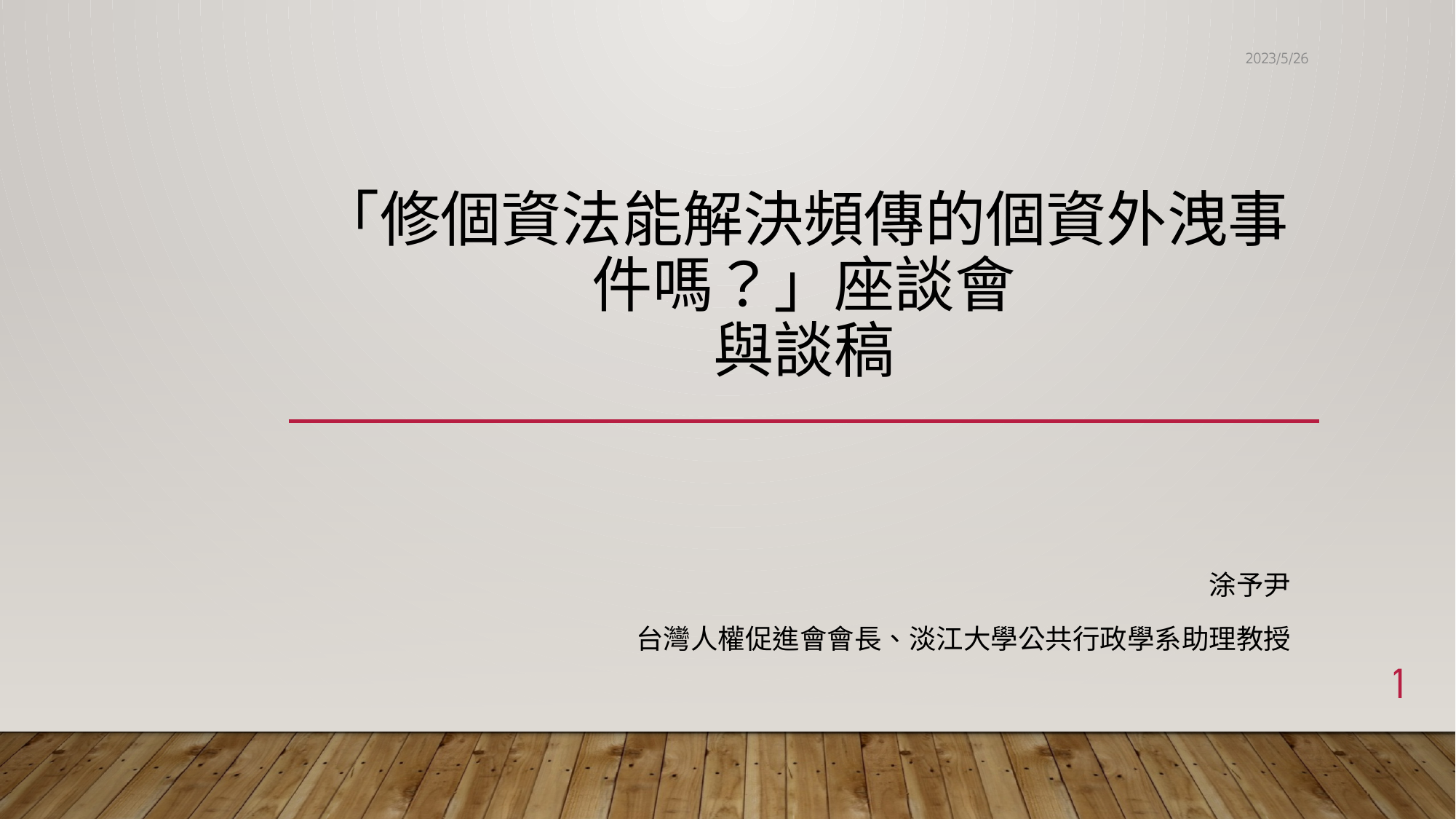

2023/5/26
# 「修個資法能解決頻傳的個資外洩事件嗎？」座談會 與談稿
涂予尹
台灣人權促進會會長、淡江大學公共行政學系助理教授
1